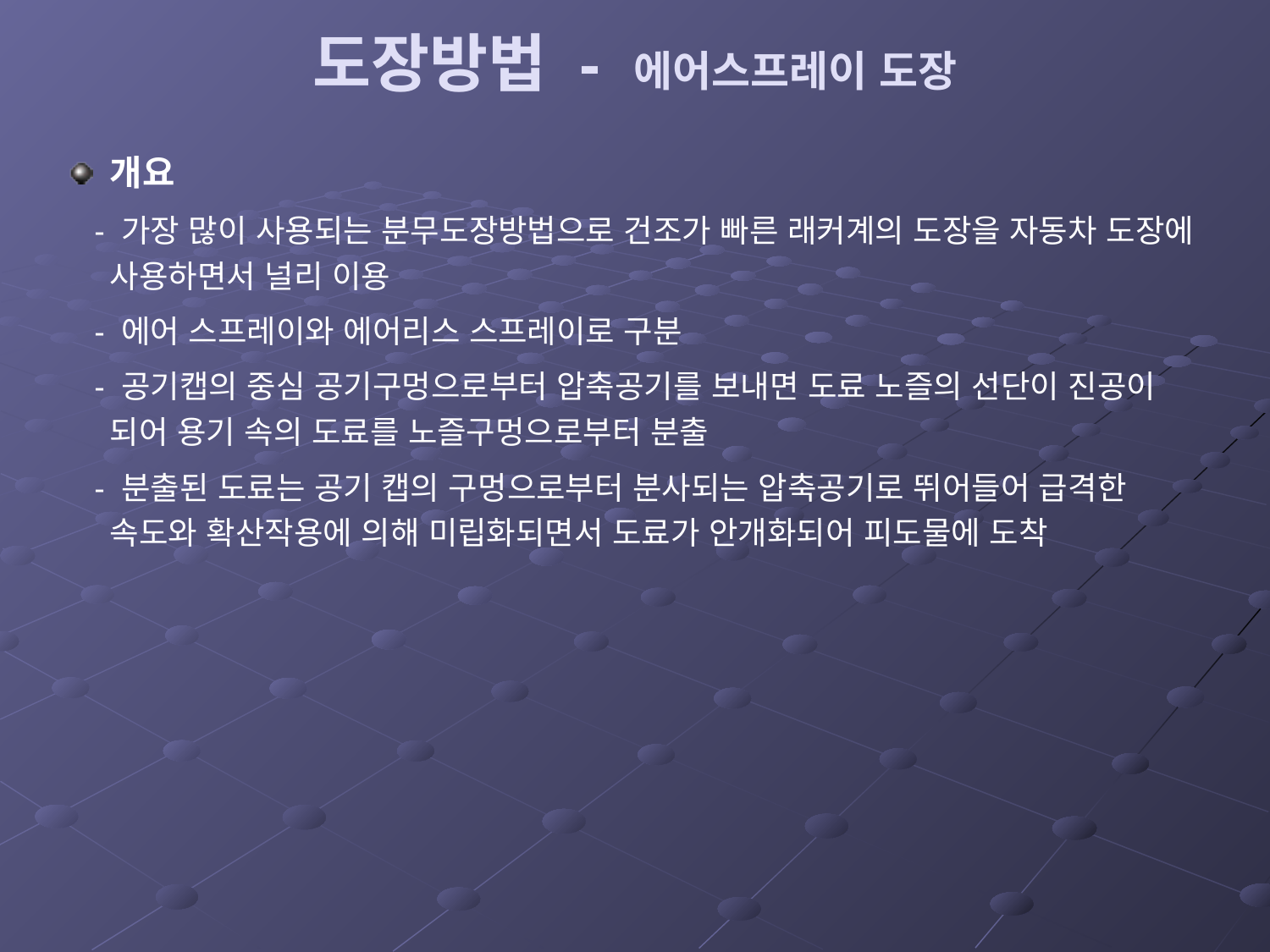

# 도장방법 - 에어스프레이 도장
개요
   - 가장 많이 사용되는 분무도장방법으로 건조가 빠른 래커계의 도장을 자동차 도장에 사용하면서 널리 이용
   - 에어 스프레이와 에어리스 스프레이로 구분
   - 공기캡의 중심 공기구멍으로부터 압축공기를 보내면 도료 노즐의 선단이 진공이 되어 용기 속의 도료를 노즐구멍으로부터 분출
   - 분출된 도료는 공기 캡의 구멍으로부터 분사되는 압축공기로 뛰어들어 급격한 속도와 확산작용에 의해 미립화되면서 도료가 안개화되어 피도물에 도착